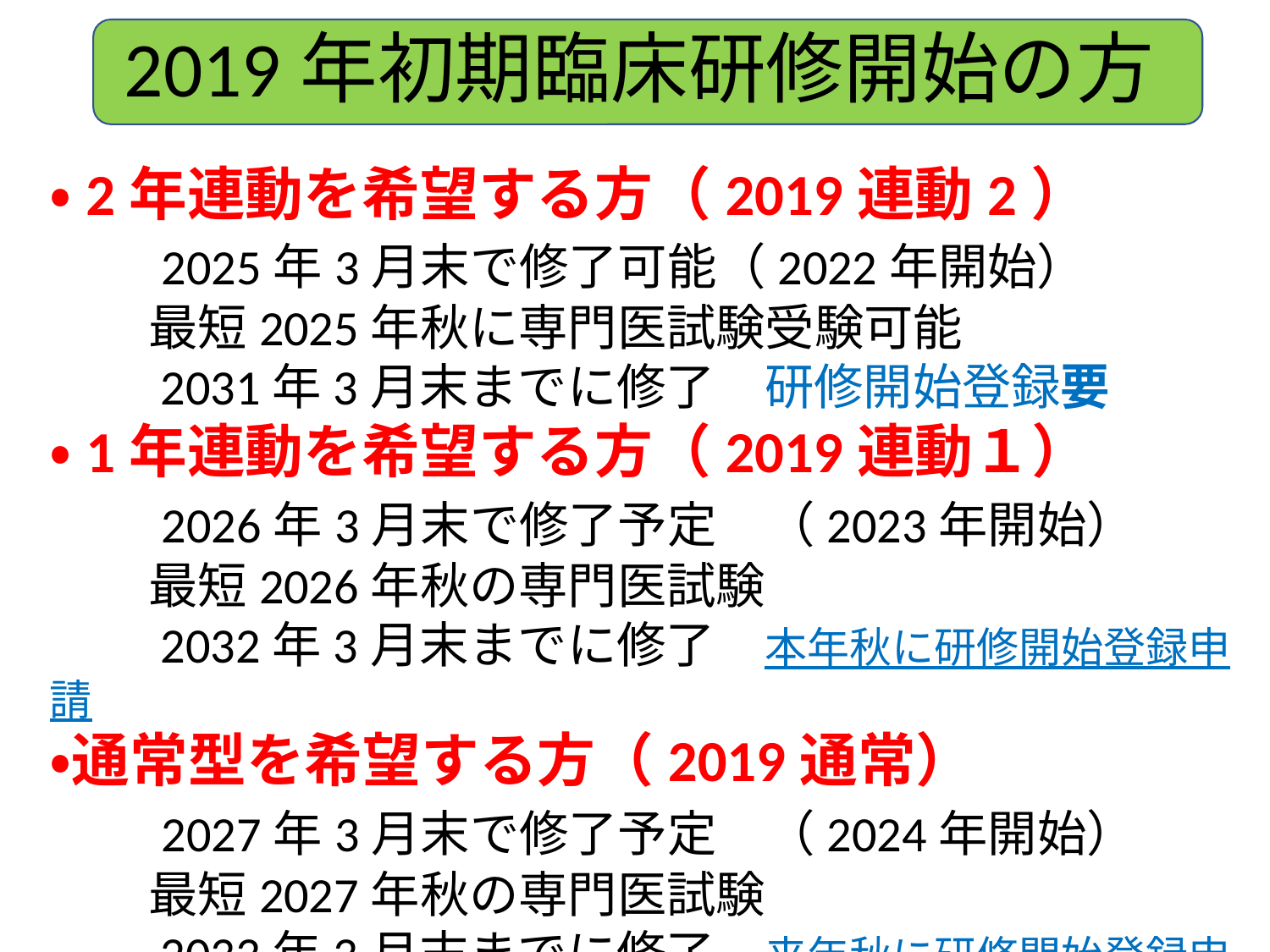

# 2019年初期臨床研修開始の方

・2年連動を希望する方（2019連動2）
　   2025年3月末で修了可能（2022年開始）
　　最短2025年秋に専門医試験受験可能
　　2031年3月末までに修了　研修開始登録要
・1年連動を希望する方（2019連動１）
　   2026年3月末で修了予定　（2023年開始）
　　最短2026年秋の専門医試験
　　2032年3月末までに修了　本年秋に研修開始登録申請
・通常型を希望する方（2019通常）
　   2027年3月末で修了予定　（2024年開始）
　　最短2027年秋の専門医試験
　　2033年3月末までに修了　来年秋に研修開始登録申請